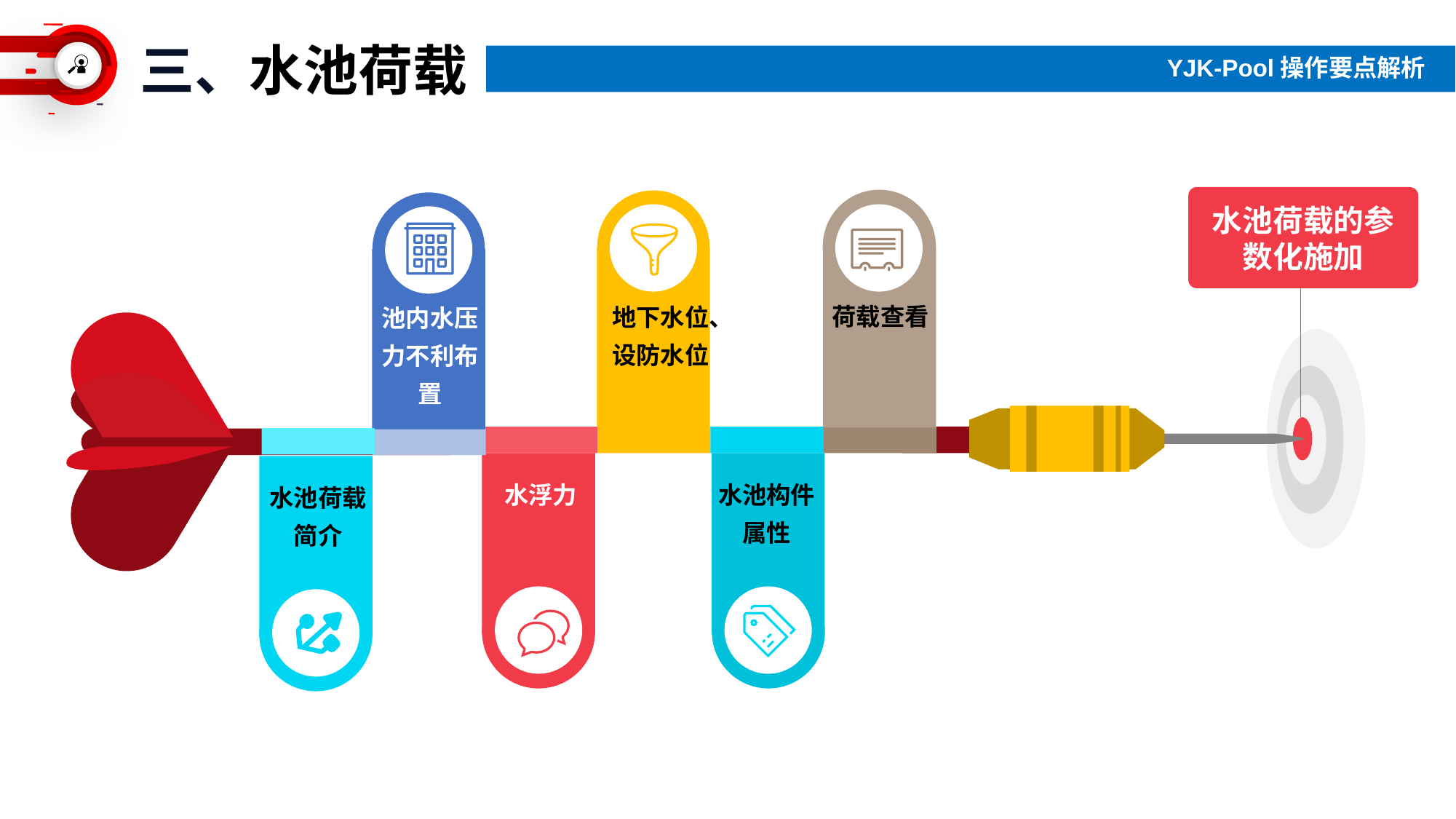

三、水池荷载

YJK-Pool操作要点解析

水池荷载的参数化施加

荷载查看
地下水位、设防水位
池内水压力不利布置

水浮力
水池构件属性
水池荷载简介